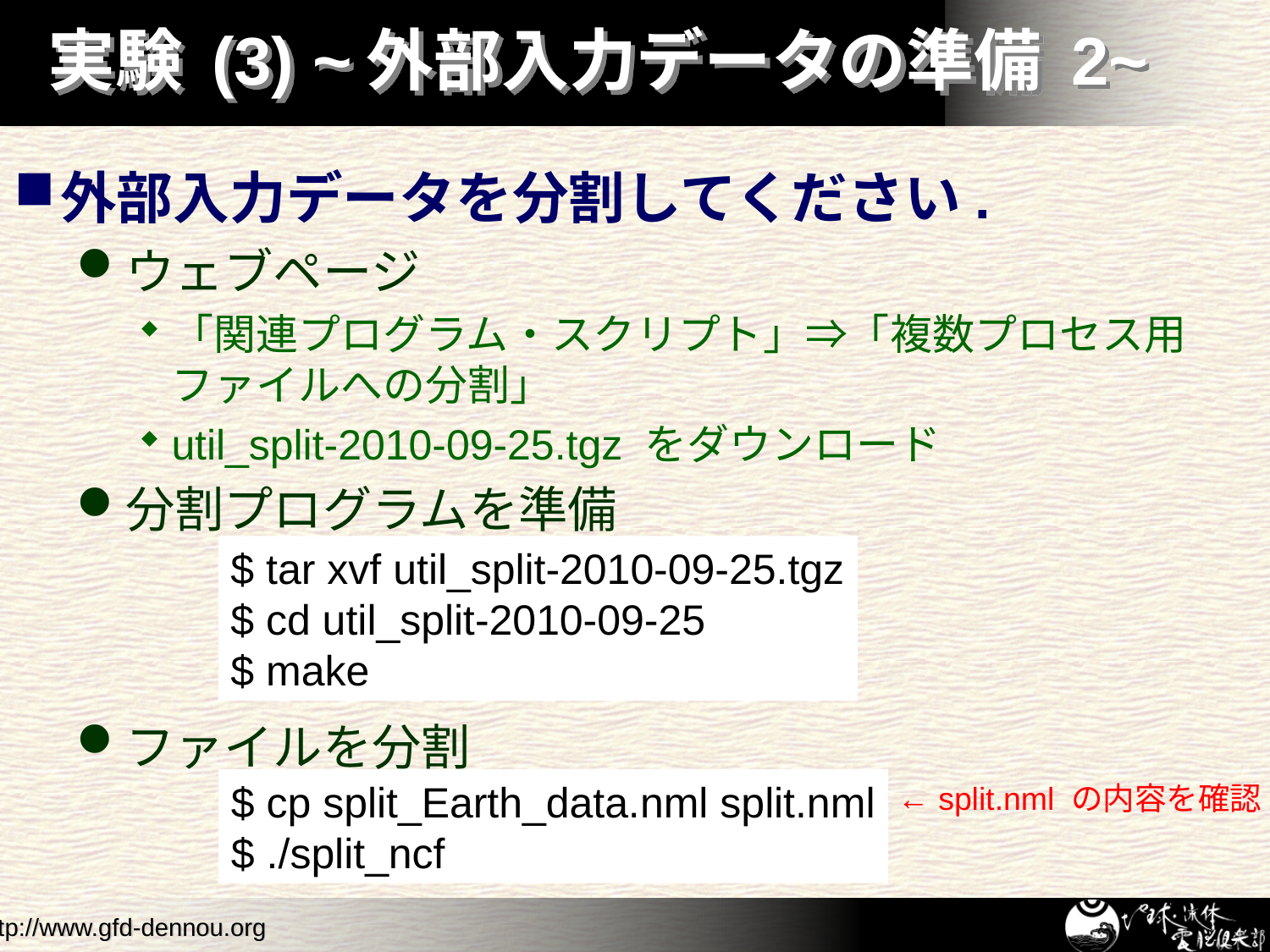

# 実験 (3) ~外部入力データの準備 2~
外部入力データを分割してください.
ウェブページ
「関連プログラム・スクリプト」⇒「複数プロセス用ファイルへの分割」
util_split-2010-09-25.tgz をダウンロード
分割プログラムを準備

ファイルを分割

$ tar xvf util_split-2010-09-25.tgz
$ cd util_split-2010-09-25
$ make
$ cp split_Earth_data.nml split.nml
$ ./split_ncf
← split.nml の内容を確認